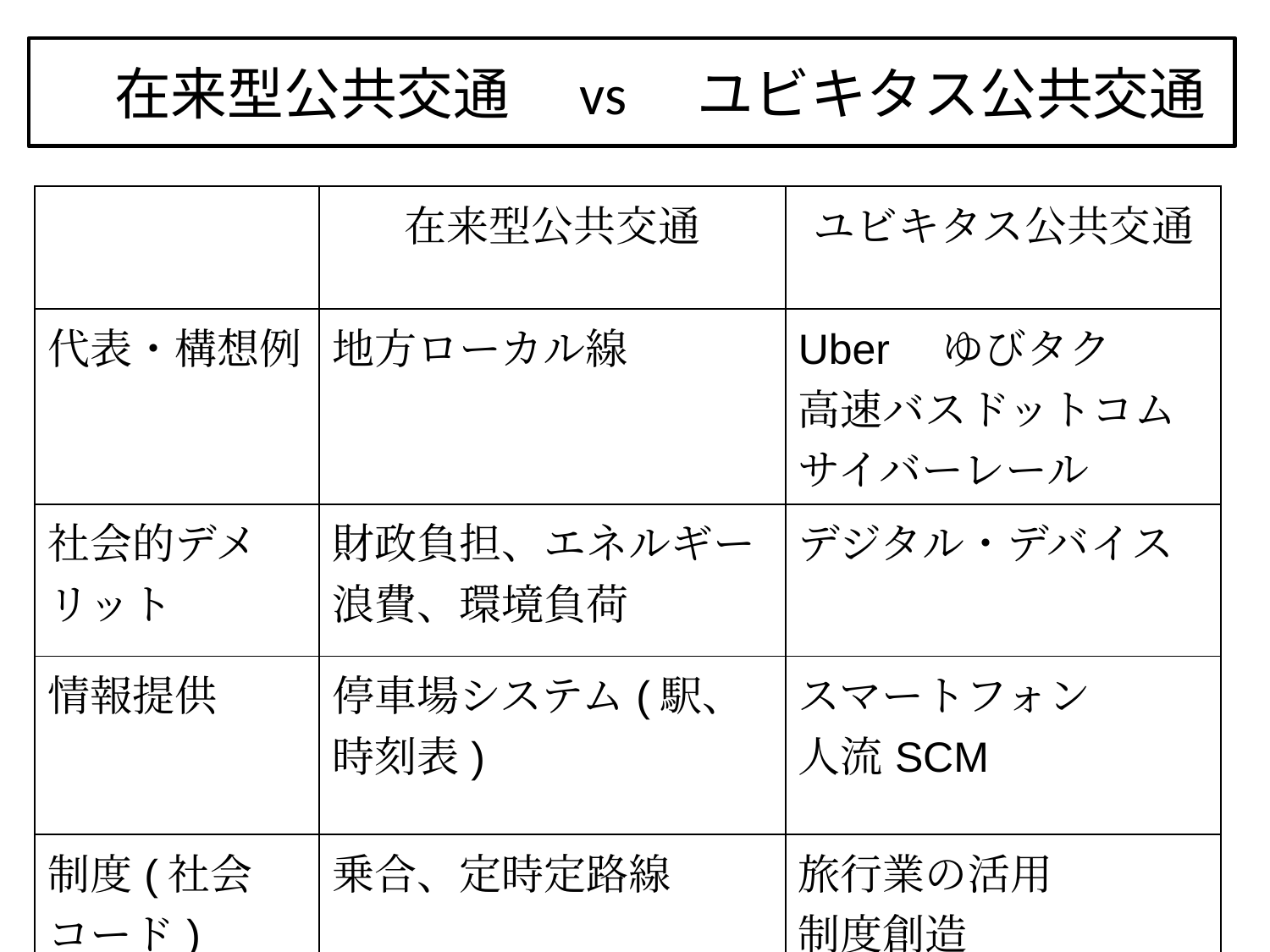

# 在来型公共交通　vs　ユビキタス公共交通
|  | 在来型公共交通 | ユビキタス公共交通 |
| --- | --- | --- |
| 代表・構想例 | 地方ローカル線 | Uber　ゆびタク 高速バスドットコム サイバーレール |
| 社会的デメリット | 財政負担、エネルギー浪費、環境負荷 | デジタル・デバイス |
| 情報提供 | 停車場システム(駅、時刻表) | スマートフォン 人流SCM |
| 制度(社会コード) | 乗合、定時定路線 | 旅行業の活用 制度創造 |